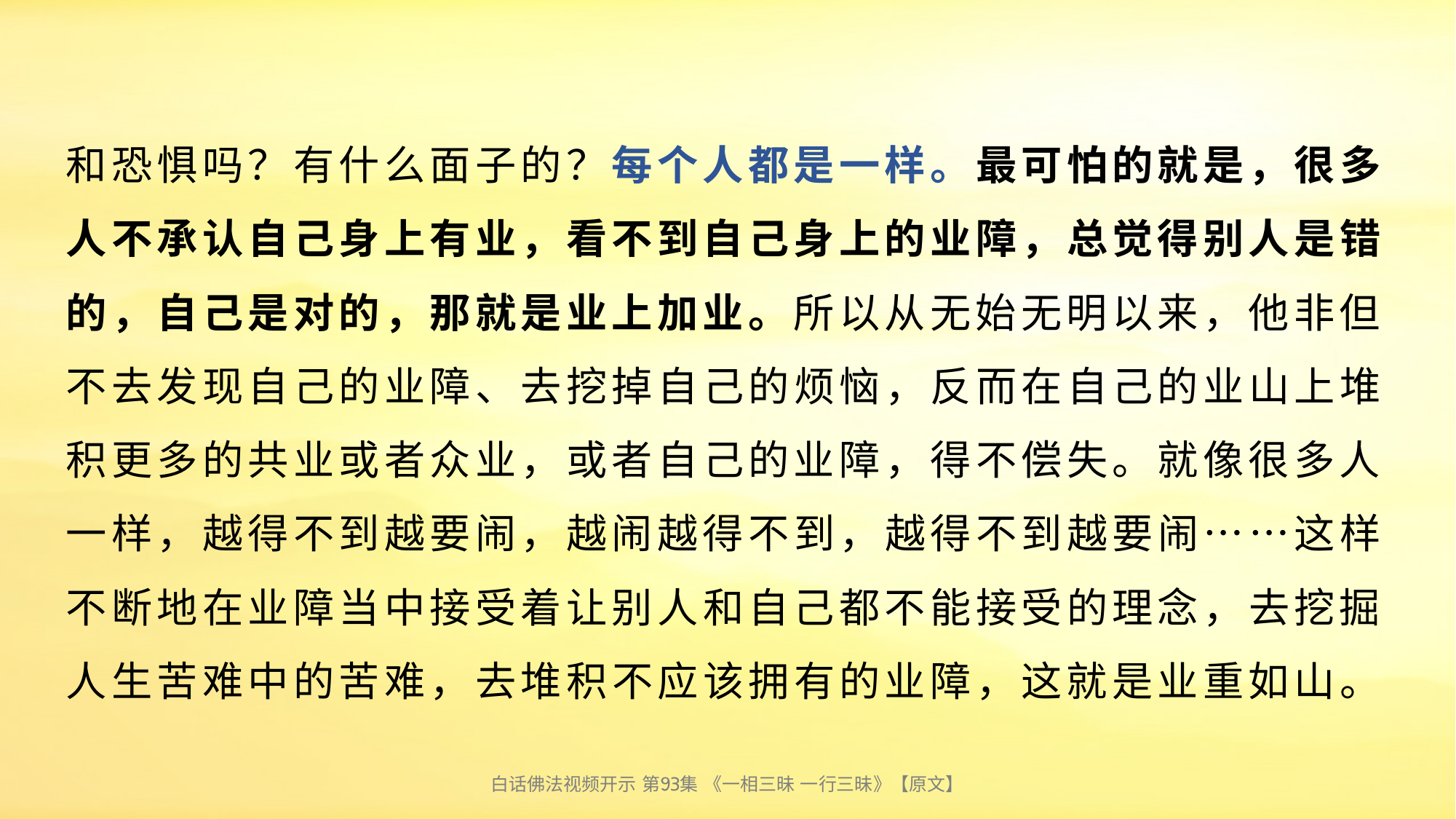

# 和恐惧吗？有什么面子的？每个人都是一样。最可怕的就是，很多人不承认自己身上有业，看不到自己身上的业障，总觉得别人是错的，自己是对的，那就是业上加业。所以从无始无明以来，他非但不去发现自己的业障、去挖掉自己的烦恼，反而在自己的业山上堆积更多的共业或者众业，或者自己的业障，得不偿失。就像很多人一样，越得不到越要闹，越闹越得不到，越得不到越要闹……这样不断地在业障当中接受着让别人和自己都不能接受的理念，去挖掘人生苦难中的苦难，去堆积不应该拥有的业障，这就是业重如山。
白话佛法视频开示 第93集 《一相三昧 一行三昧》【原文】